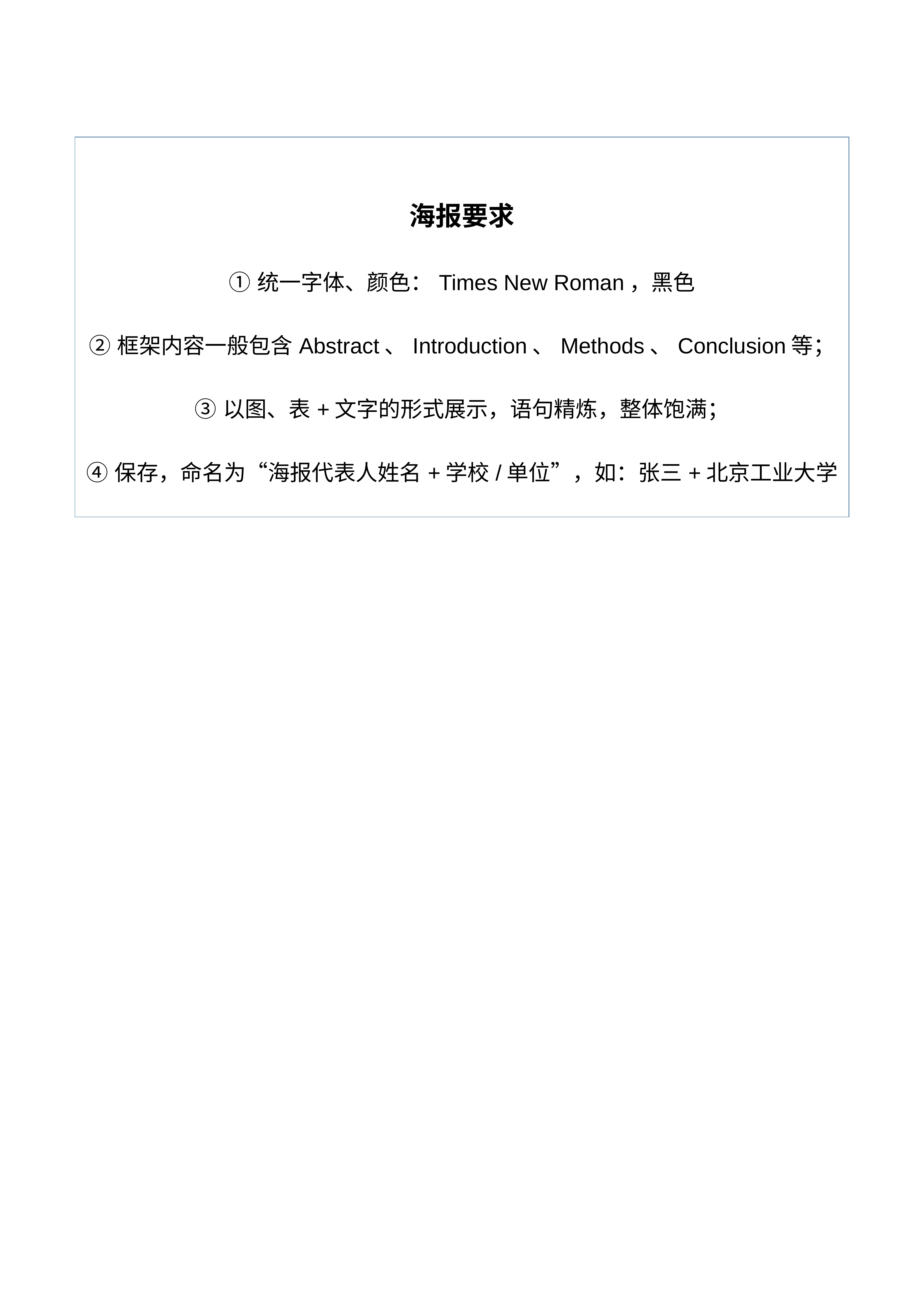

| 海报要求 ①统一字体、颜色：Times New Roman，黑色 ②框架内容一般包含Abstract、Introduction、Methods、Conclusion等； ③以图、表+文字的形式展示，语句精炼，整体饱满； ④保存，命名为“海报代表人姓名+学校/单位”，如：张三+北京工业大学 |
| --- |